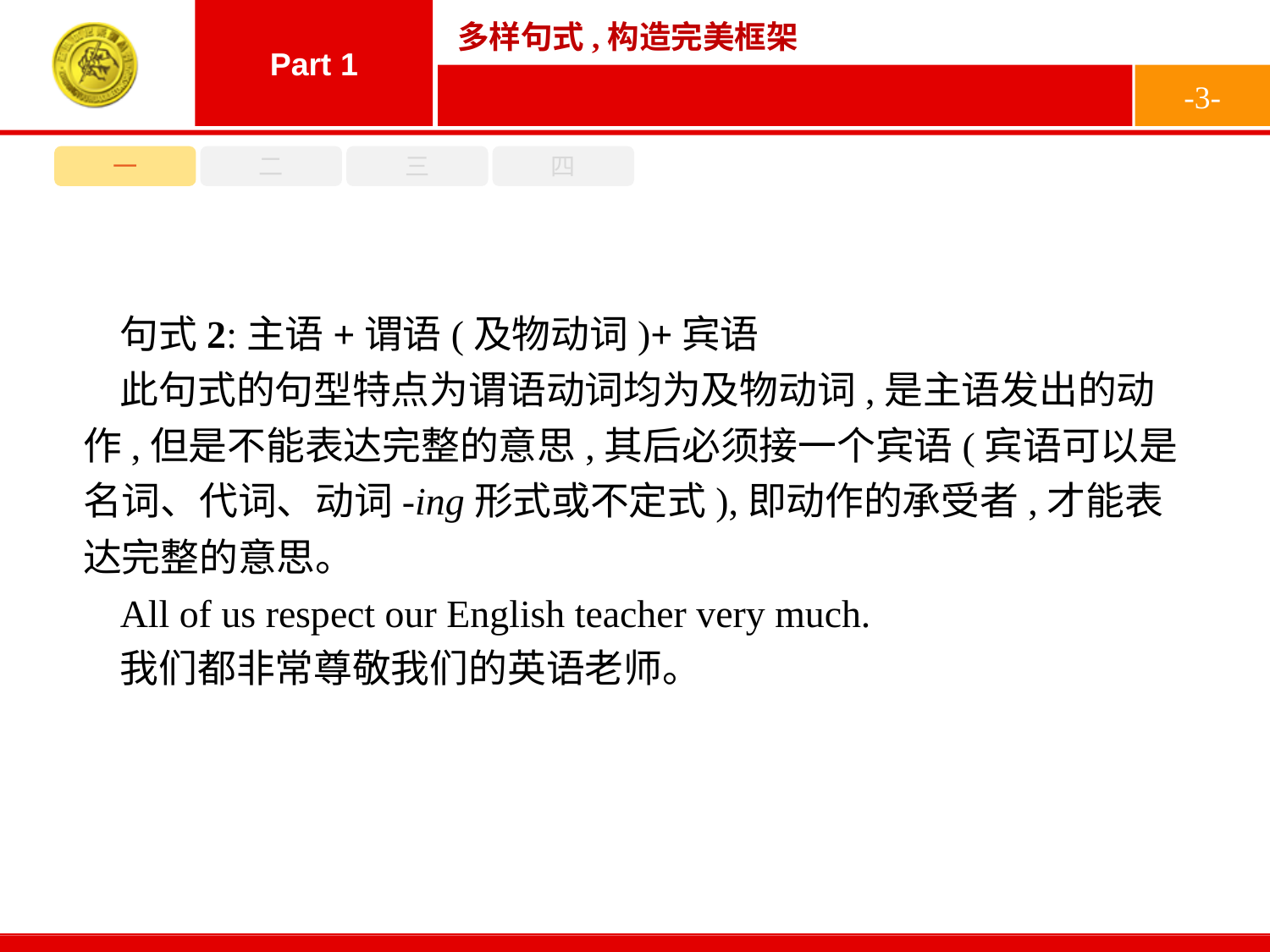

-3-
一
二
三
四
句式2:主语+谓语(及物动词)+宾语
此句式的句型特点为谓语动词均为及物动词,是主语发出的动作,但是不能表达完整的意思,其后必须接一个宾语(宾语可以是名词、代词、动词-ing形式或不定式),即动作的承受者,才能表达完整的意思。
All of us respect our English teacher very much.
我们都非常尊敬我们的英语老师。